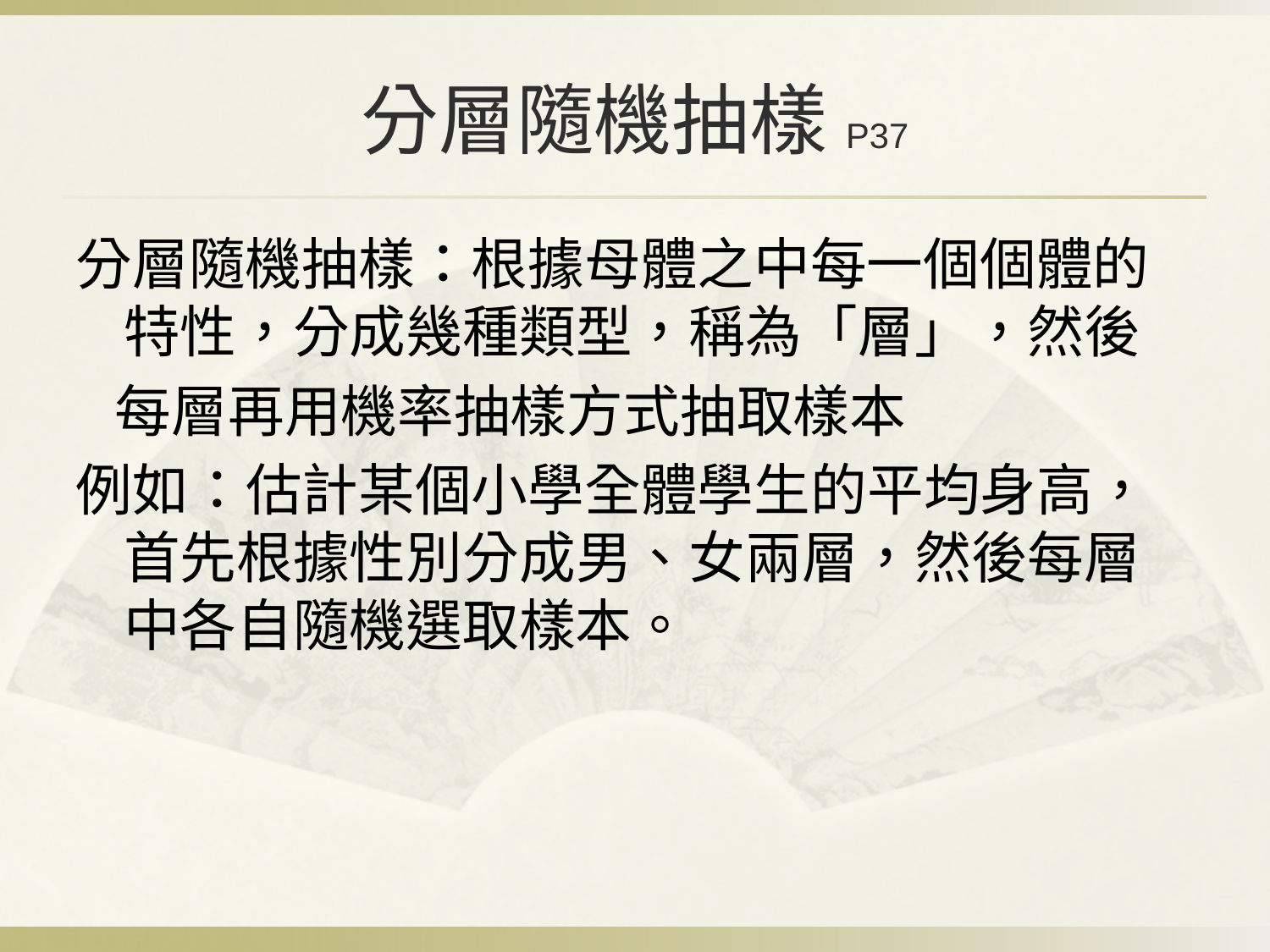

# 分層隨機抽樣P37
分層隨機抽樣：根據母體之中每一個個體的特性，分成幾種類型，稱為「層」，然後
  每層再用機率抽樣方式抽取樣本
例如：估計某個小學全體學生的平均身高，首先根據性別分成男、女兩層，然後每層中各自隨機選取樣本。